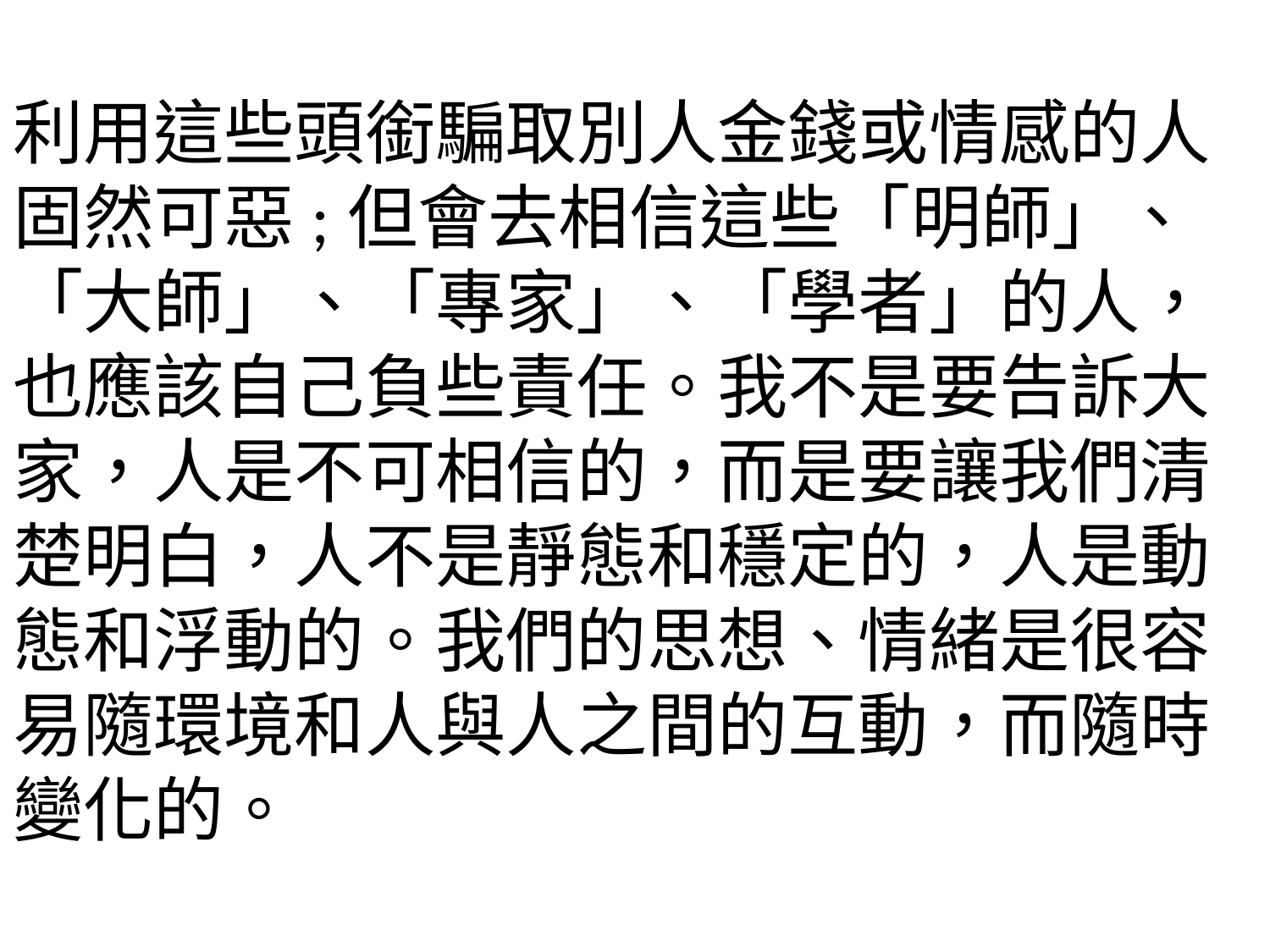

利用這些頭銜騙取別人金錢或情感的人固然可惡;但會去相信這些「明師」、「大師」、「專家」、「學者」的人，也應該自己負些責任。我不是要告訴大家，人是不可相信的，而是要讓我們清楚明白，人不是靜態和穩定的，人是動態和浮動的。我們的思想、情緒是很容易隨環境和人與人之間的互動，而隨時變化的。